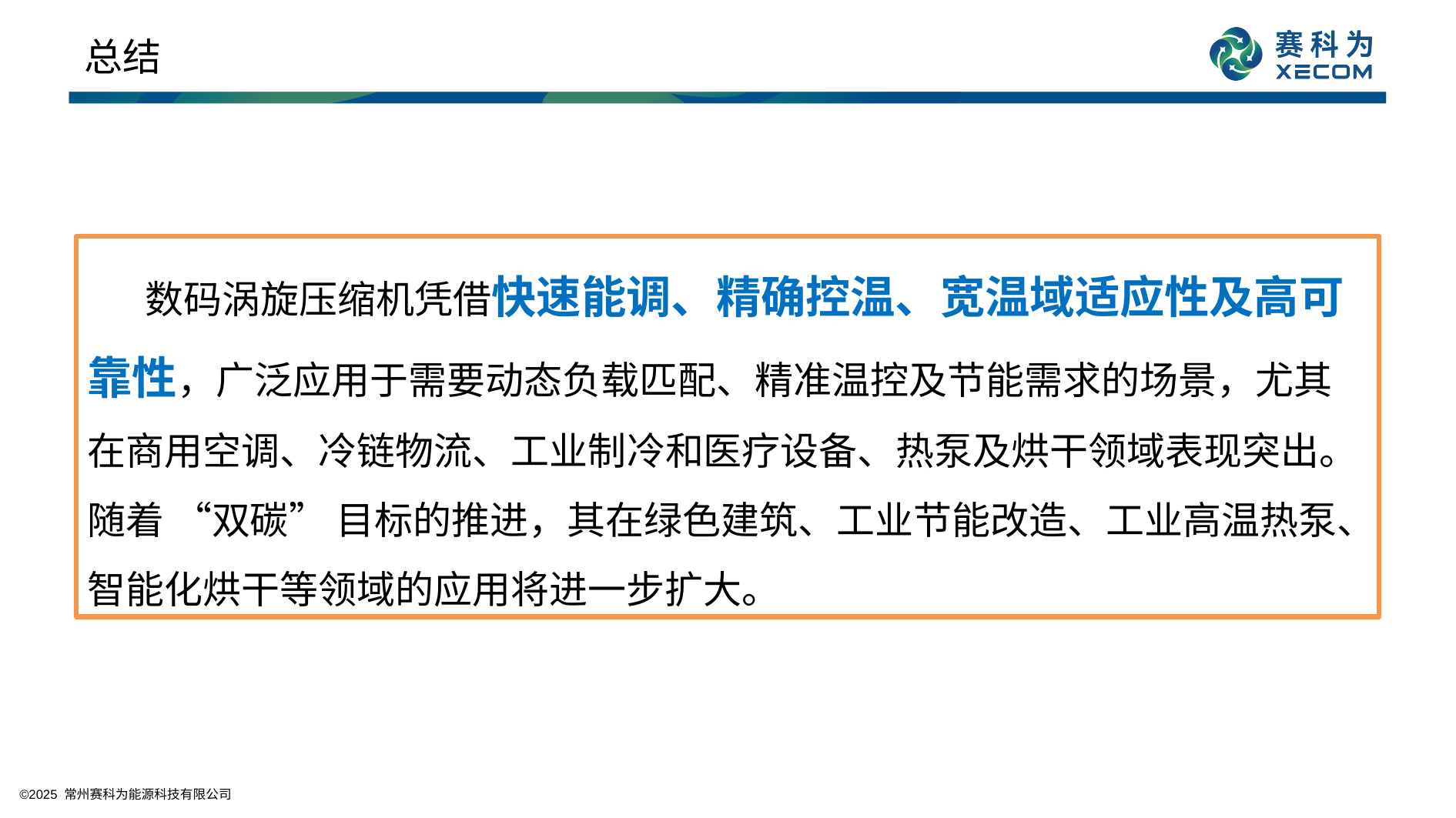

# 总结
数码涡旋压缩机凭借快速能调、精确控温、宽温域适应性及高可靠性，广泛应用于需要动态负载匹配、精准温控及节能需求的场景，尤其在商用空调、冷链物流、工业制冷和医疗设备、热泵及烘干领域表现突出。随着 “双碳” 目标的推进，其在绿色建筑、工业节能改造、工业高温热泵、智能化烘干等领域的应用将进一步扩大。